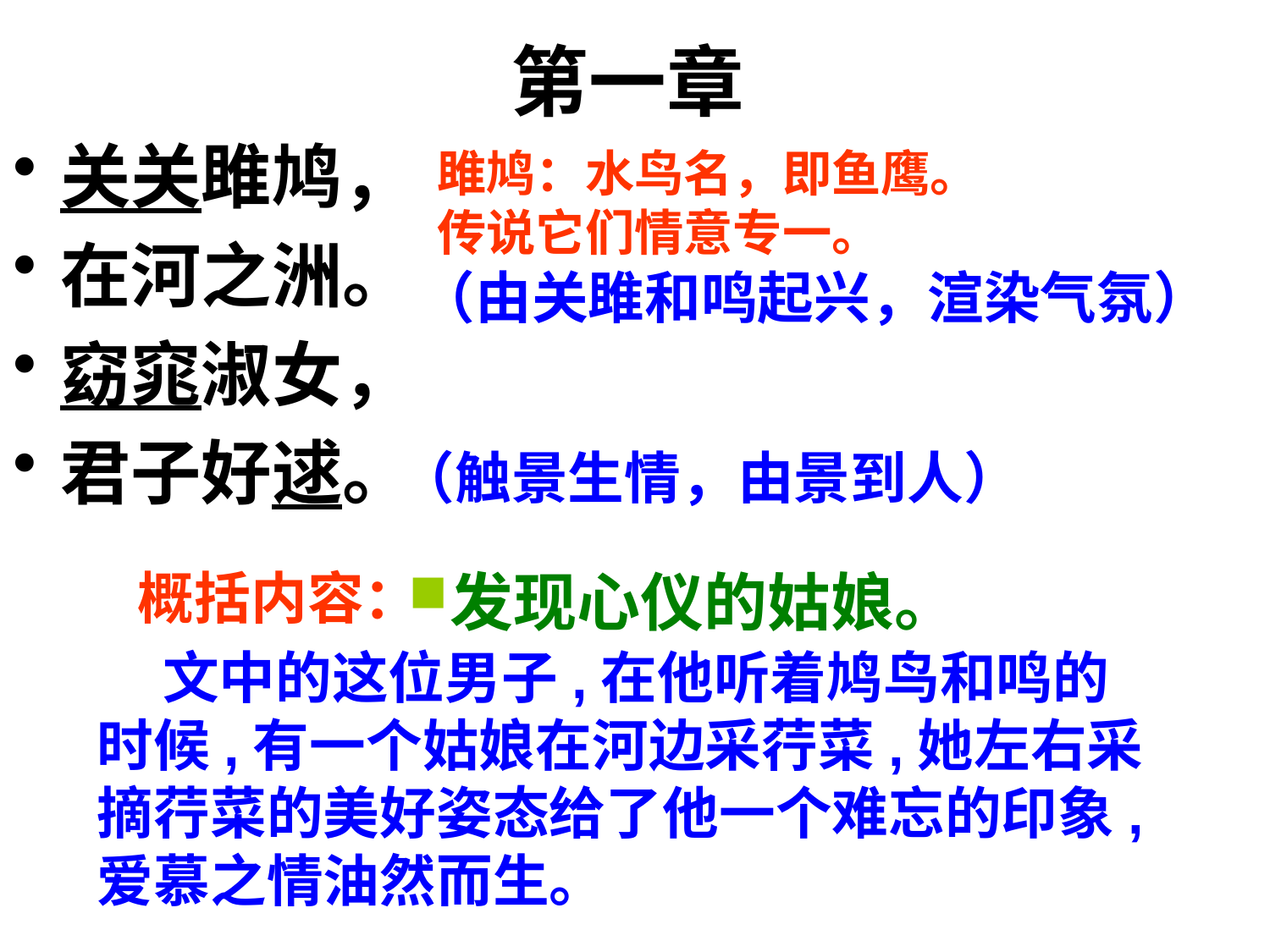

# 第一章
关关雎鸠，
在河之洲。
窈窕淑女，
君子好逑。
雎鸠：水鸟名，即鱼鹰。传说它们情意专一。
（由关雎和鸣起兴，渲染气氛）
（触景生情，由景到人）
概括内容：
发现心仪的姑娘。
    文中的这位男子,在他听着鸠鸟和鸣的时候,有一个姑娘在河边采荇菜,她左右采摘荇菜的美好姿态给了他一个难忘的印象,爱慕之情油然而生。